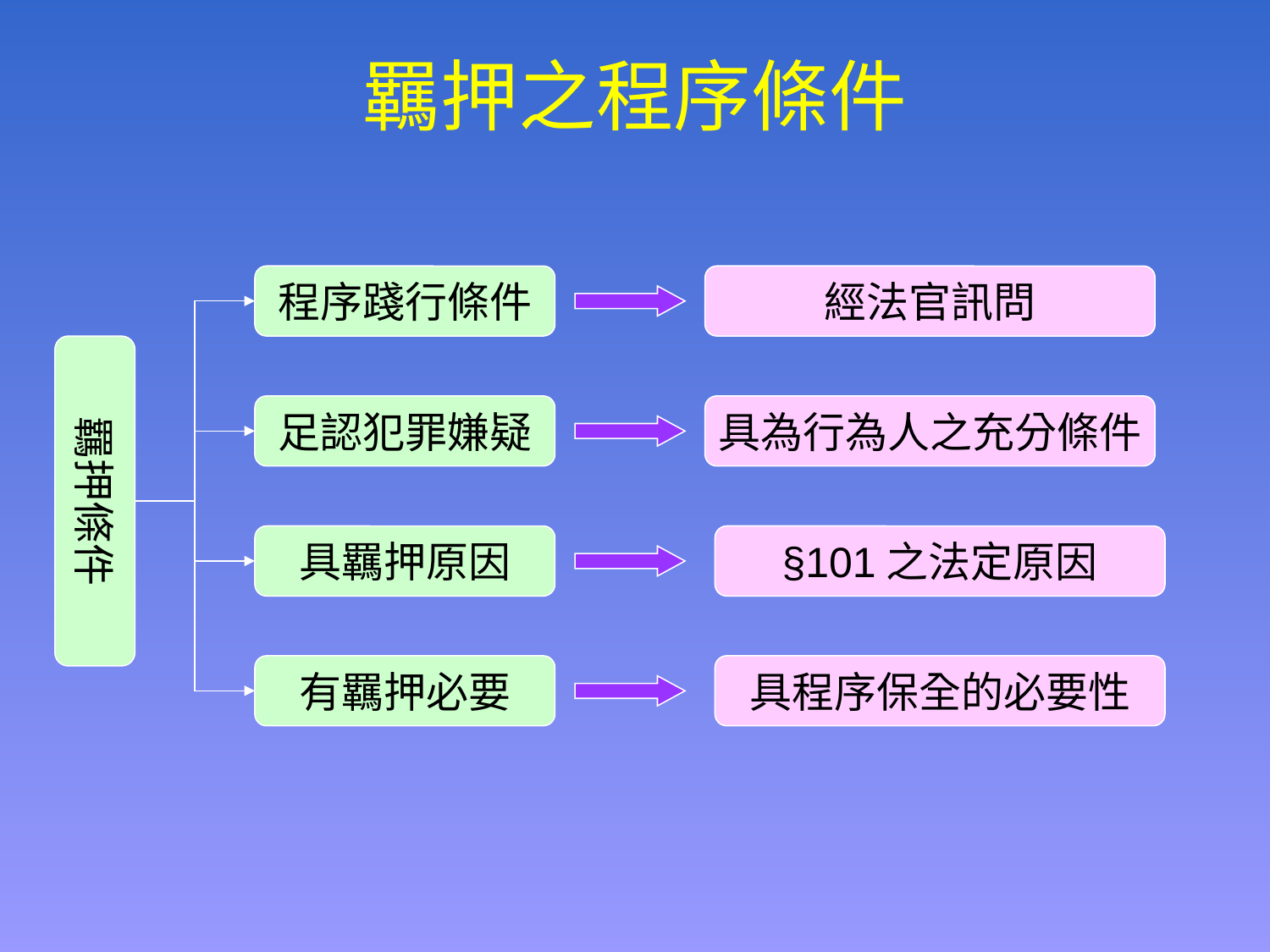

# 羈押之程序條件
程序踐行條件
經法官訊問

羈押條件
足認犯罪嫌疑
具為行為人之充分條件

具羈押原因
§101之法定原因

有羈押必要
具程序保全的必要性